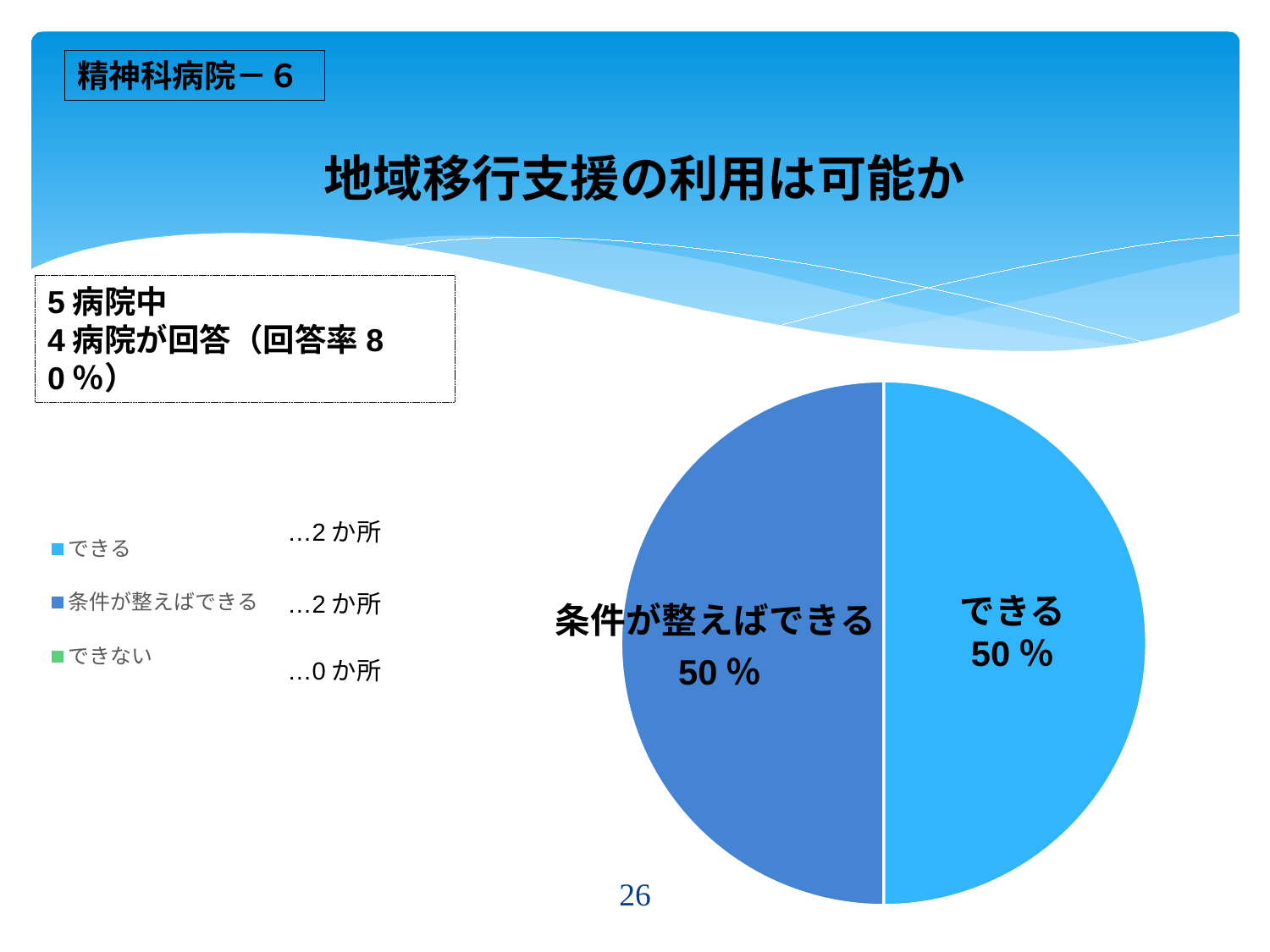

精神科病院－６
# 地域移行支援の利用は可能か
5病院中
4病院が回答（回答率80％）

### Chart

| Category | 売上高 |
|---|---|
| できる | 2.0 |
| 条件が整えばできる | 2.0 |
| できない | 0.0 |
…2か所
…2か所
できる
50％
…0か所
26